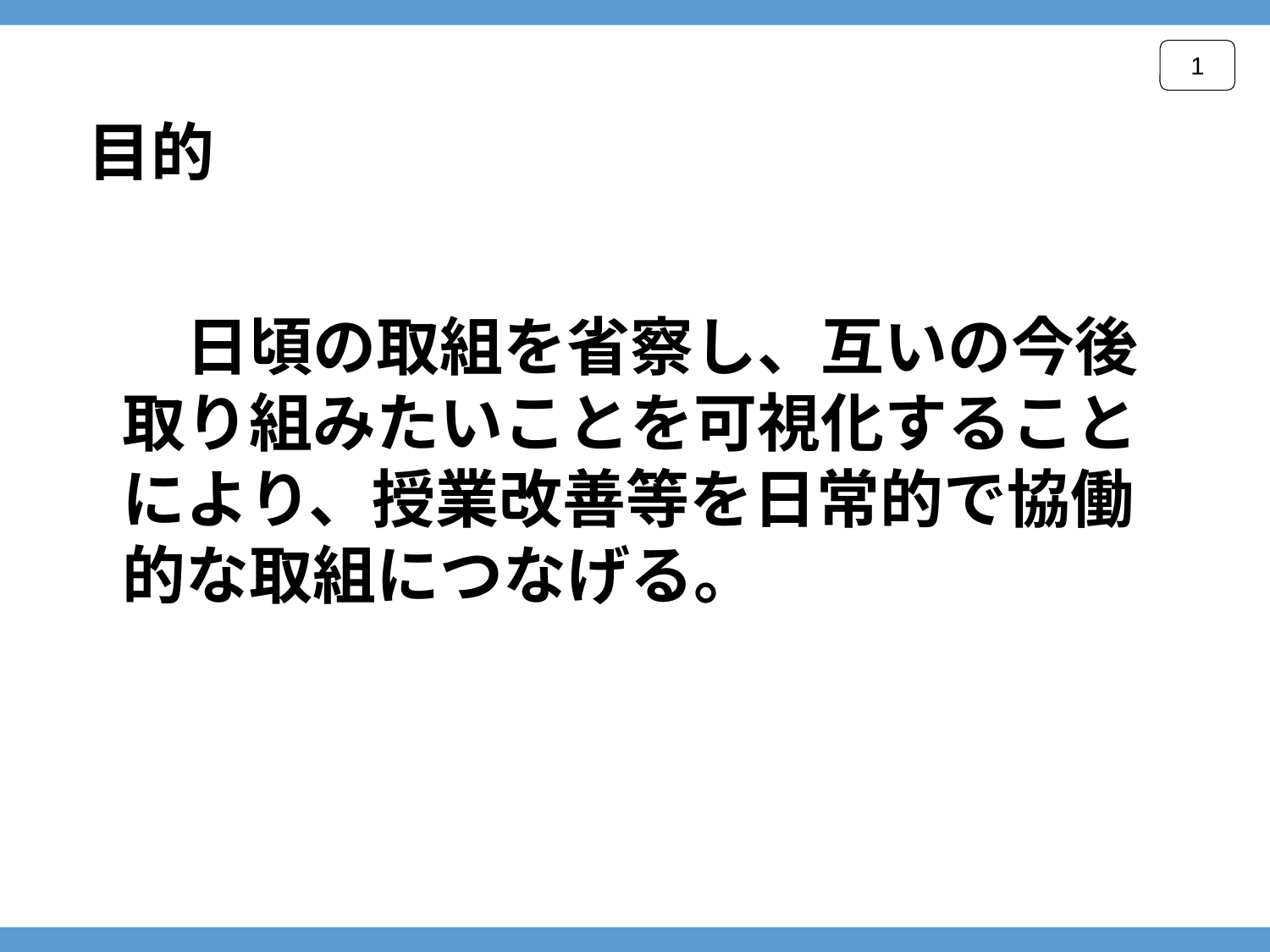

1
目的
　日頃の取組を省察し、互いの今後取り組みたいことを可視化することにより、授業改善等を日常的で協働的な取組につなげる。